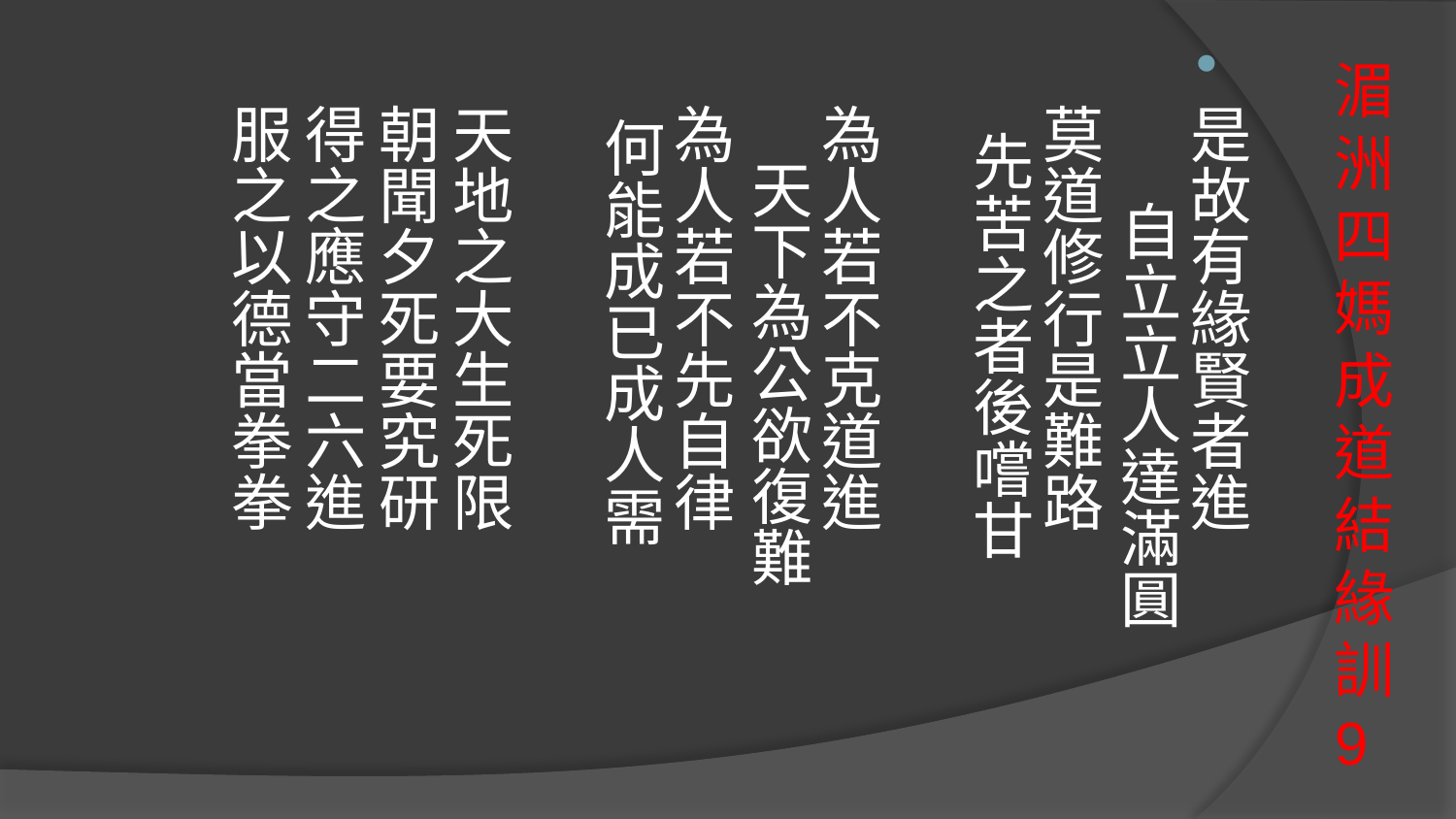

是故有緣賢者進　　                自立立人達滿圓
莫道修行是難路　　           先苦之者後嚐甘
為人若不克道進　　             天下為公欲復難
為人若不先自律　　          何能成已成人需
天地之大生死限　　      朝聞夕死要究研
得之應守二六進　　      服之以德當拳拳
# 湄洲四媽成道結緣訓9